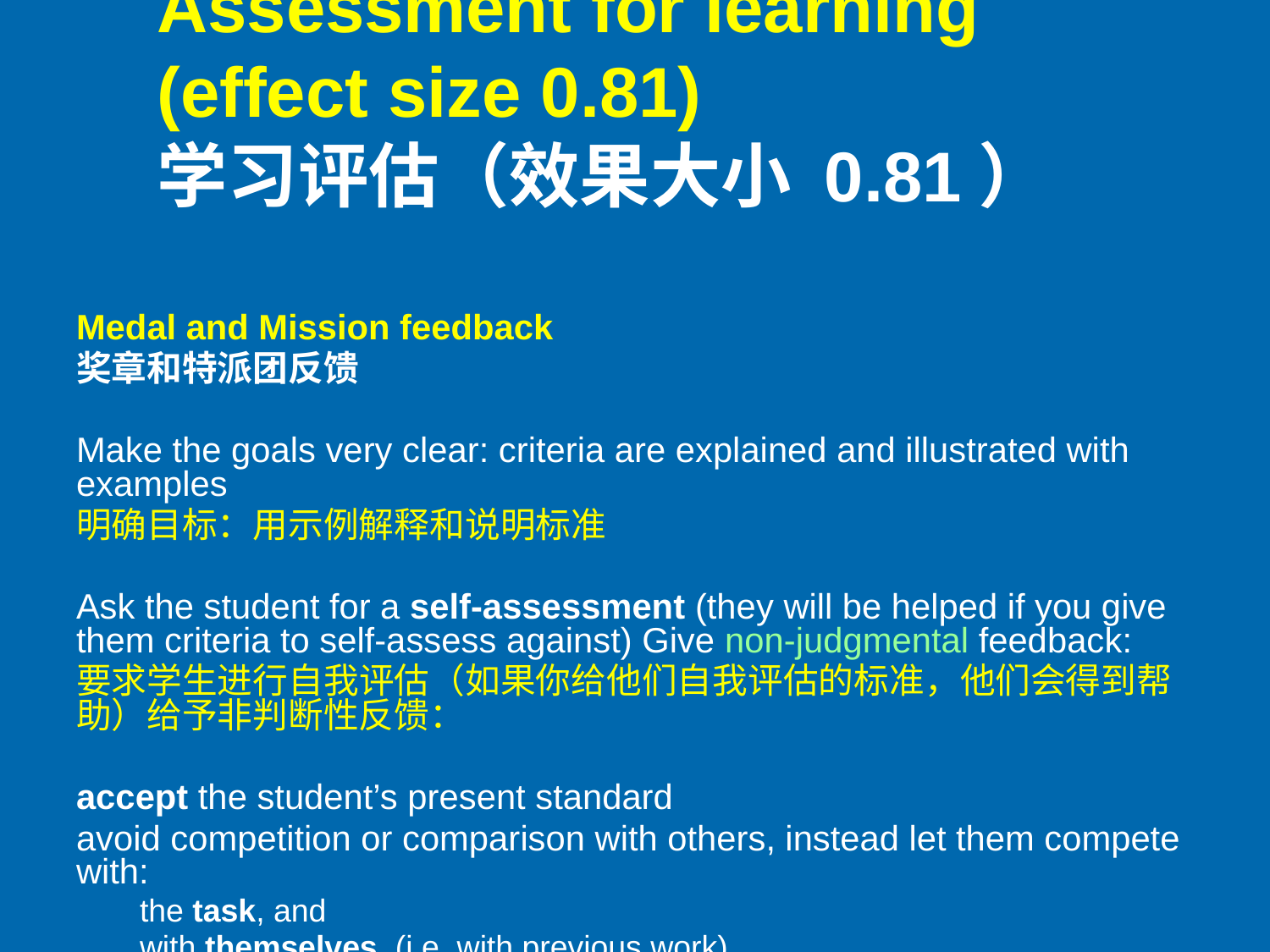

Assessment for learning
(effect size 0.81)
学习评估（效果大小 0.81）
Medal and Mission feedback
奖章和特派团反馈

Make the goals very clear: criteria are explained and illustrated with examples
明确目标：用示例解释和说明标准

Ask the student for a self-assessment (they will be helped if you give them criteria to self-assess against) Give non-judgmental feedback:
要求学生进行自我评估（如果你给他们自我评估的标准，他们会得到帮助）给予非判断性反馈：

accept the student’s present standard
avoid competition or comparison with others, instead let them compete with:
the task, and
with themselves, (i.e. with previous work)